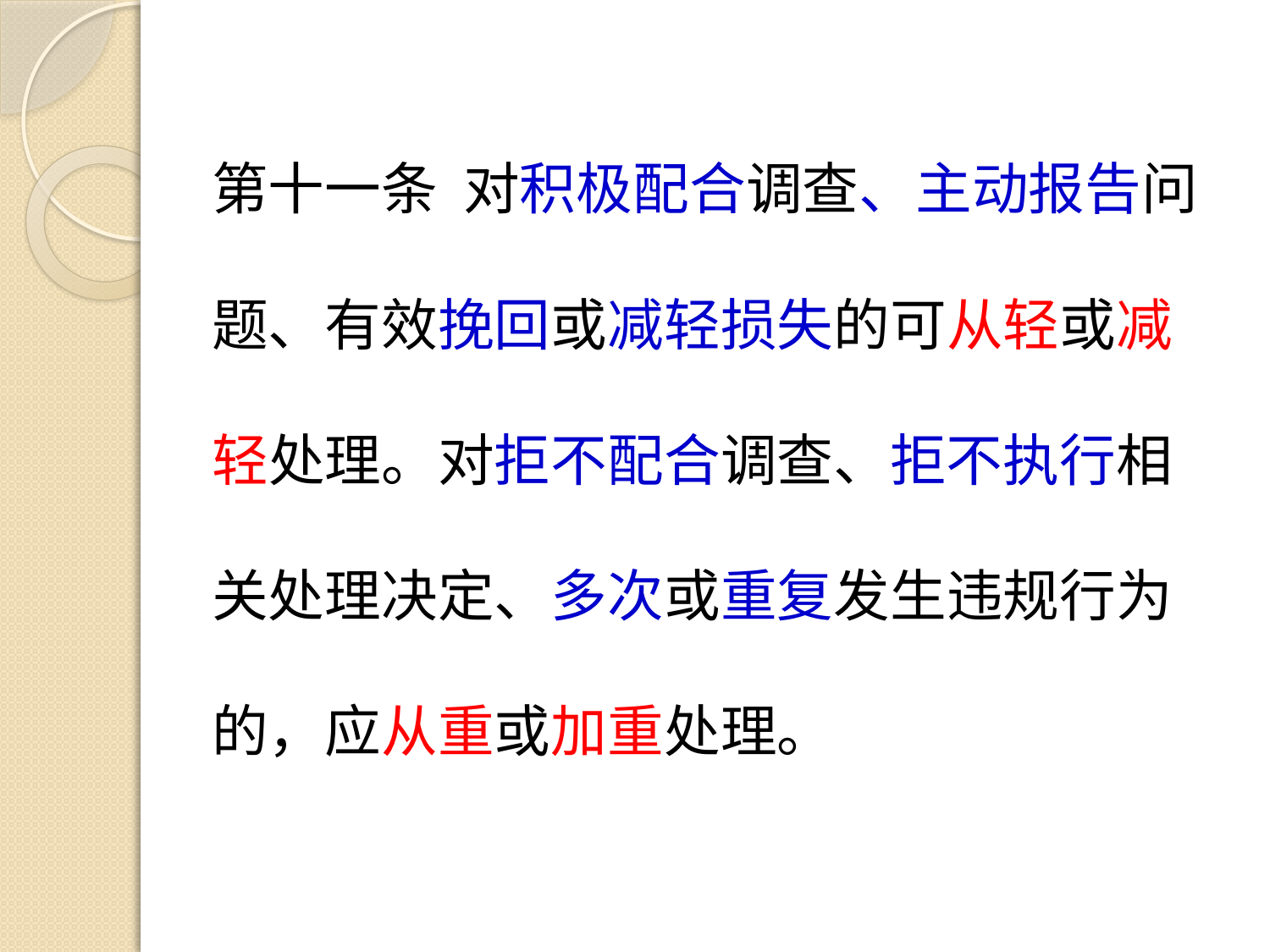

第十一条  对积极配合调查、主动报告问题、有效挽回或减轻损失的可从轻或减轻处理。对拒不配合调查、拒不执行相关处理决定、多次或重复发生违规行为的，应从重或加重处理。